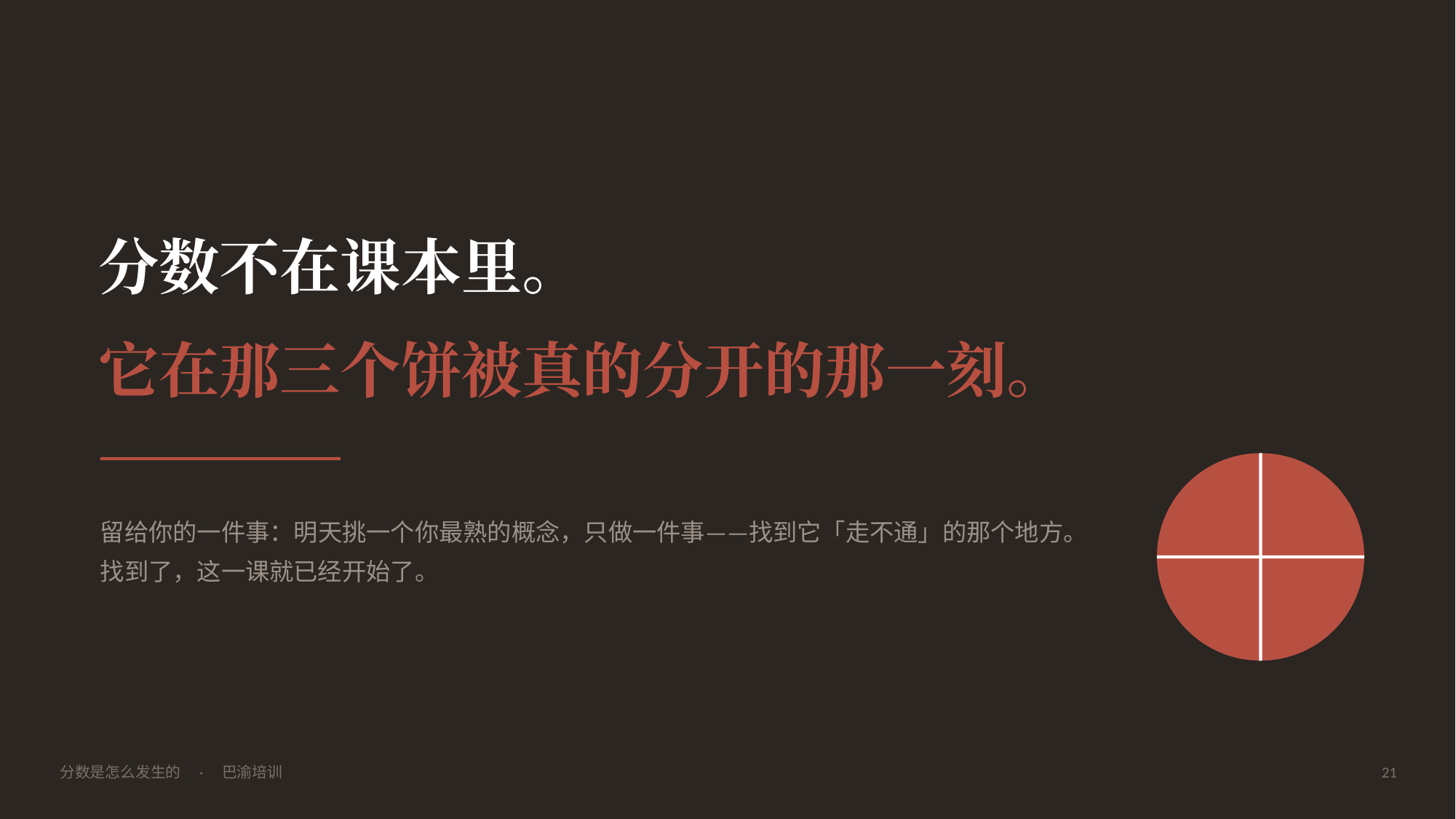

分数不在课本里。
它在那三个饼被真的分开的那一刻。

留给你的一件事：明天挑一个你最熟的概念，只做一件事——找到它「走不通」的那个地方。找到了，这一课就已经开始了。

分数是怎么发生的　·　巴渝培训
21